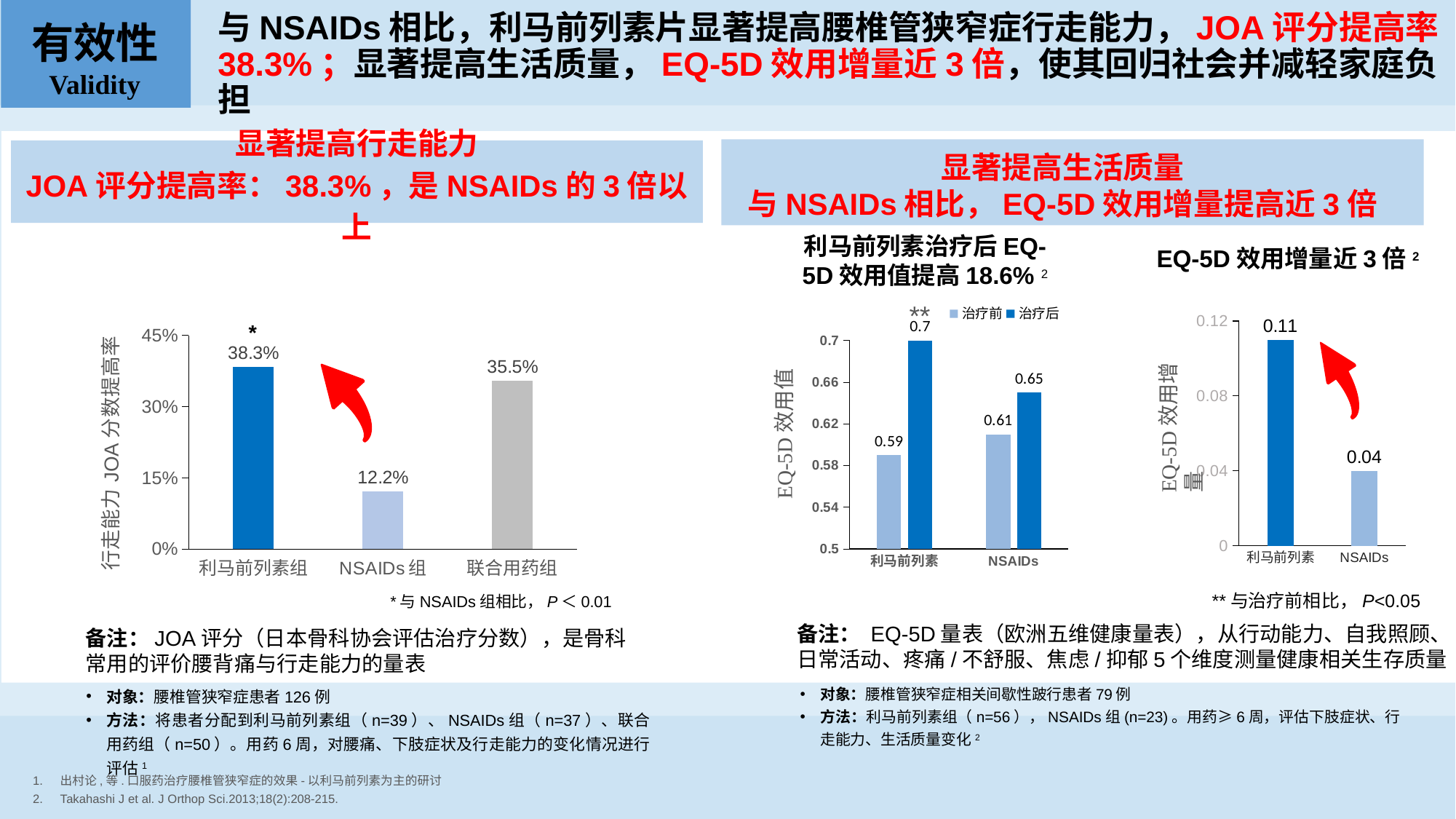

与NSAIDs相比，利马前列素片显著提高腰椎管狭窄症行走能力，JOA评分提高率38.3%；显著提高生活质量，EQ-5D效用增量近3倍，使其回归社会并减轻家庭负担
有效性
Validity

显著提高行走能力
JOA评分提高率：38.3%，是NSAIDs的3倍以上
显著提高生活质量
与NSAIDs相比，EQ-5D效用增量提高近3倍
利马前列素治疗后EQ-5D效用值提高18.6% 2
EQ-5D效用增量近3倍2

### Chart

| Category | 效用增量 |
|---|---|
| 利马前列素 | 0.10999999999999999 |
| NSAIDs | 0.040000000000000036 |

### Chart

| Category | 改善率 |
|---|---|
| 利马前列素组 | 0.383 |
| NSAIDs组 | 0.122 |
| 联合用药组 | 0.355 |
*
*与NSAIDs组相比，P＜0.01

### Chart

| Category | 治疗前 | 治疗后 |
|---|---|---|
| 利马前列素 | 0.59 | 0.7 |
| NSAIDs | 0.61 | 0.65 |
**

EQ-5D效用增量
EQ-5D效用值
**与治疗前相比，P<0.05
备注： EQ-5D量表（欧洲五维健康量表），从行动能力、自我照顾、日常活动、疼痛/不舒服、焦虑/抑郁5个维度测量健康相关生存质量
备注：JOA评分（日本骨科协会评估治疗分数），是骨科常用的评价腰背痛与行走能力的量表
对象：腰椎管狭窄症相关间歇性跛行患者79例
方法：利马前列素组（n=56），NSAIDs组(n=23)。用药≥6周，评估下肢症状、行走能力、生活质量变化2
对象：腰椎管狭窄症患者126例
方法：将患者分配到利马前列素组（n=39）、NSAIDs组（n=37）、联合用药组（n=50）。用药6周，对腰痛、下肢症状及行走能力的变化情况进行评估1
出村论,等.口服药治疗腰椎管狭窄症的效果-以利马前列素为主的研讨
Takahashi J et al. J Orthop Sci.2013;18(2):208-215.